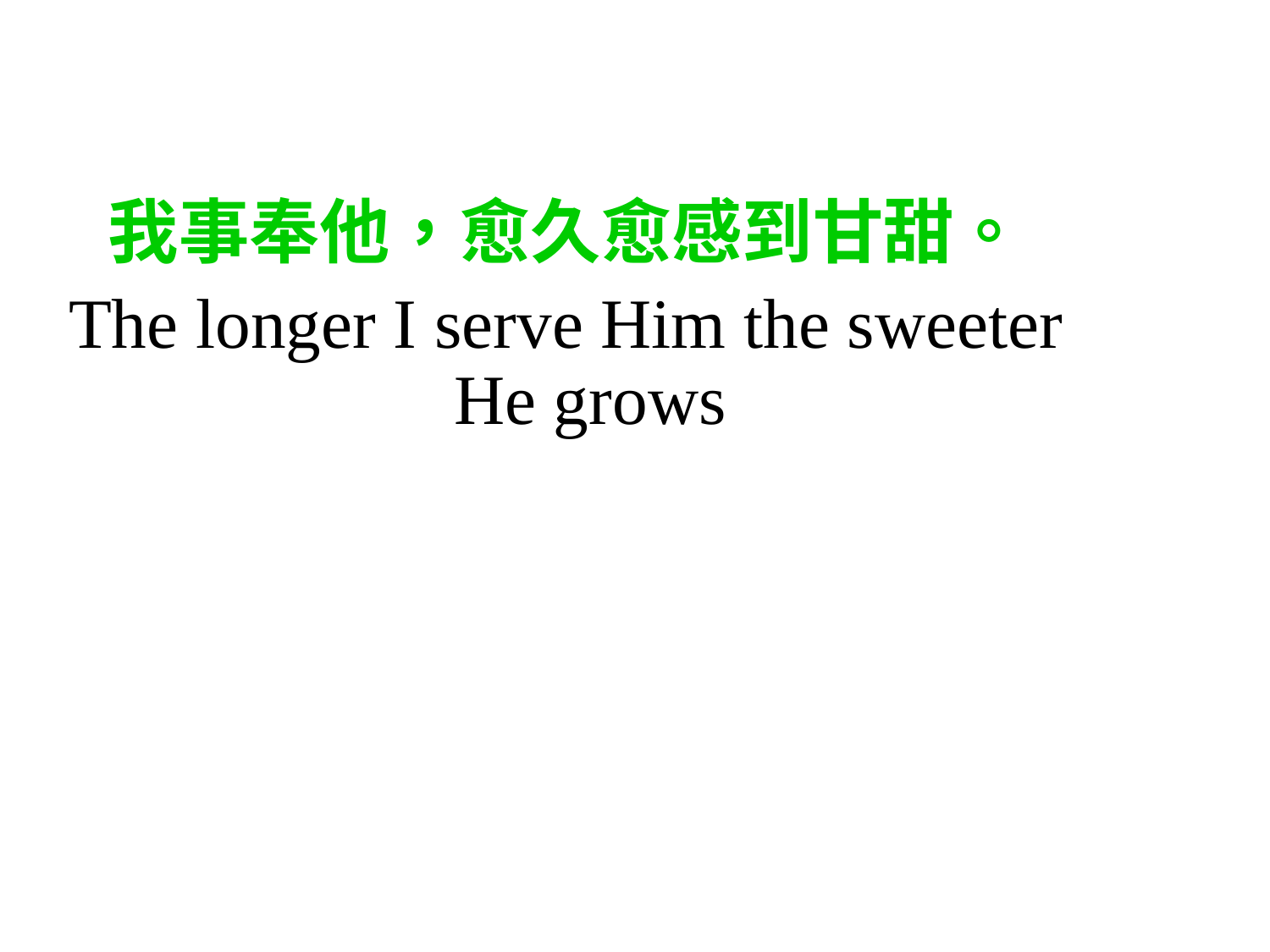

我事奉他，愈久愈感到甘甜。
The longer I serve Him the sweeter He grows